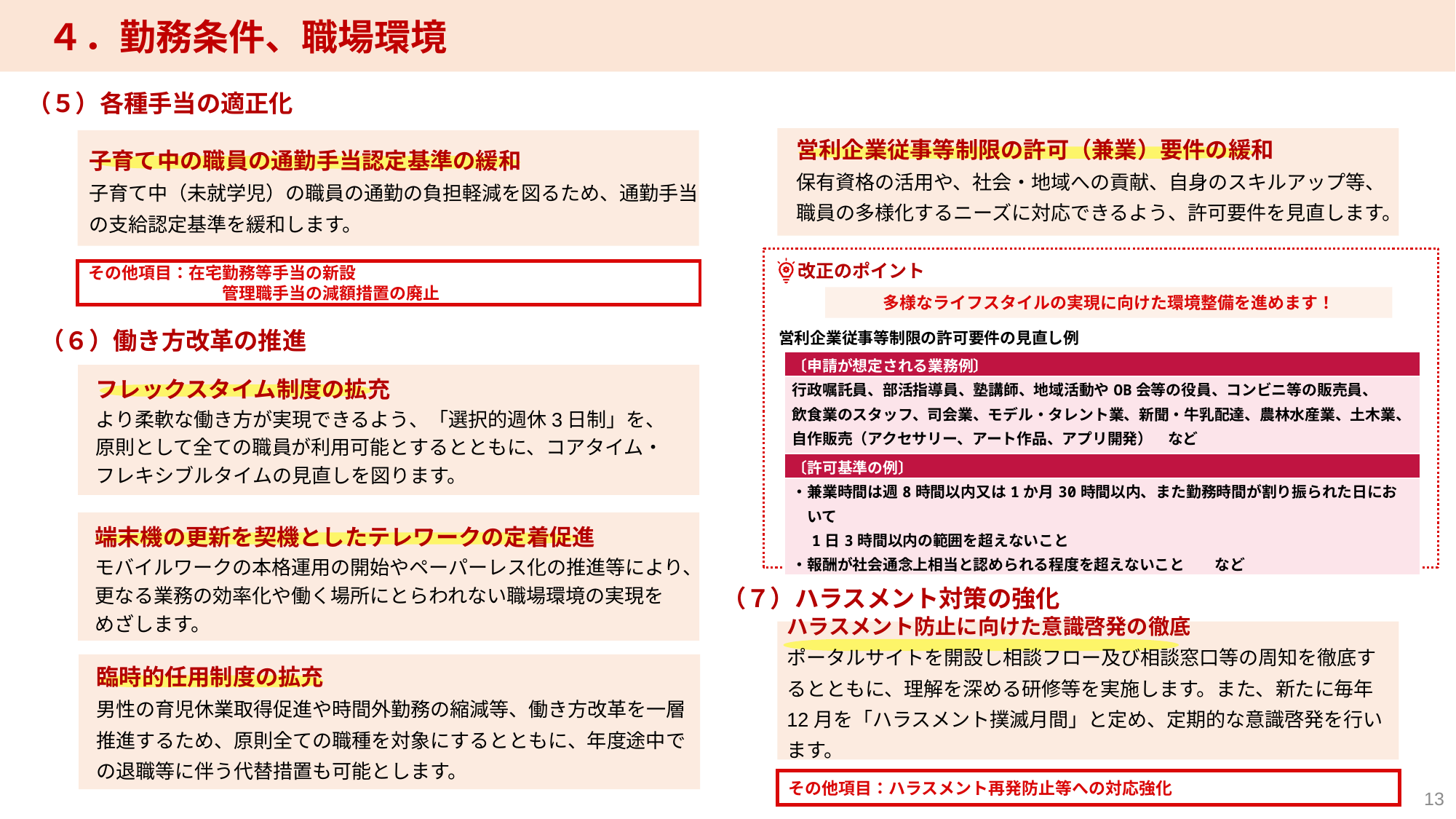

４．勤務条件、職場環境
（５）各種手当の適正化
営利企業従事等制限の許可（兼業）要件の緩和
保有資格の活用や、社会・地域への貢献、自身のスキルアップ等、
職員の多様化するニーズに対応できるよう、許可要件を見直します。

子育て中の職員の通勤手当認定基準の緩和
子育て中（未就学児）の職員の通勤の負担軽減を図るため、通勤手当の支給認定基準を緩和します。

改正のポイント

その他項目：在宅勤務等手当の新設
　　　　　　　　管理職手当の減額措置の廃止
多様なライフスタイルの実現に向けた環境整備を進めます！
（６）働き方改革の推進
営利企業従事等制限の許可要件の見直し例
| 〔申請が想定される業務例〕 |
| --- |
| 行政嘱託員、部活指導員、塾講師、地域活動やOB会等の役員、コンビニ等の販売員、 飲食業のスタッフ、司会業、モデル・タレント業、新聞・牛乳配達、農林水産業、土木業、 自作販売（アクセサリー、アート作品、アプリ開発）　など |
| 〔許可基準の例〕 |
| ・兼業時間は週8時間以内又は1か月30時間以内、また勤務時間が割り振られた日において 　1日3時間以内の範囲を超えないこと ・報酬が社会通念上相当と認められる程度を超えないこと　　など |
フレックスタイム制度の拡充
より柔軟な働き方が実現できるよう、「選択的週休3日制」を、原則として全ての職員が利用可能とするとともに、コアタイム・フレキシブルタイムの見直しを図ります。

端末機の更新を契機としたテレワークの定着促進
モバイルワークの本格運用の開始やペーパーレス化の推進等により、
更なる業務の効率化や働く場所にとらわれない職場環境の実現を
めざします。

（７）ハラスメント対策の強化
ハラスメント防止に向けた意識啓発の徹底
ポータルサイトを開設し相談フロー及び相談窓口等の周知を徹底するとともに、理解を深める研修等を実施します。また、新たに毎年12月を「ハラスメント撲滅月間」と定め、定期的な意識啓発を行います。

臨時的任用制度の拡充
男性の育児休業取得促進や時間外勤務の縮減等、働き方改革を一層推進するため、原則全ての職種を対象にするとともに、年度途中での退職等に伴う代替措置も可能とします。

その他項目：ハラスメント再発防止等への対応強化
13